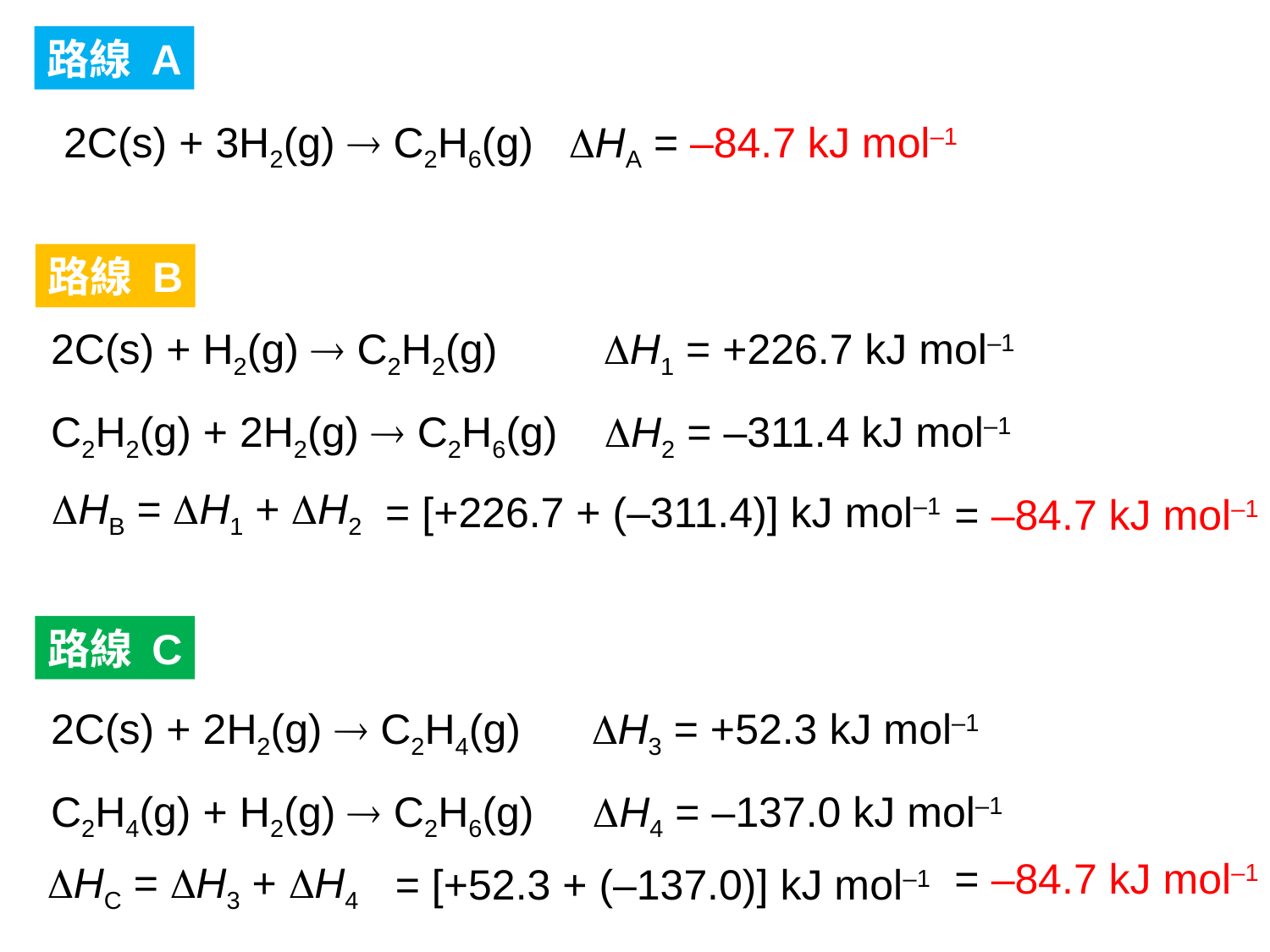

路線 A
2C(s) + 3H2(g) → C2H6(g)   ΔHA = –84.7 kJ mol–1
路線 B
2C(s) + H2(g) → C2H2(g)         ΔH1 = +226.7 kJ mol–1
C2H2(g) + 2H2(g) → C2H6(g)    ΔH2 = –311.4 kJ mol–1
ΔHB = ΔH1 + ΔH2
= [+226.7 + (–311.4)] kJ mol–1
= –84.7 kJ mol–1
路線 C
2C(s) + 2H2(g) → C2H4(g)      ΔH3 = +52.3 kJ mol–1
C2H4(g) + H2(g) → C2H6(g)     ΔH4 = –137.0 kJ mol–1
= –84.7 kJ mol–1
ΔHC = ΔH3 + ΔH4
= [+52.3 + (–137.0)] kJ mol–1